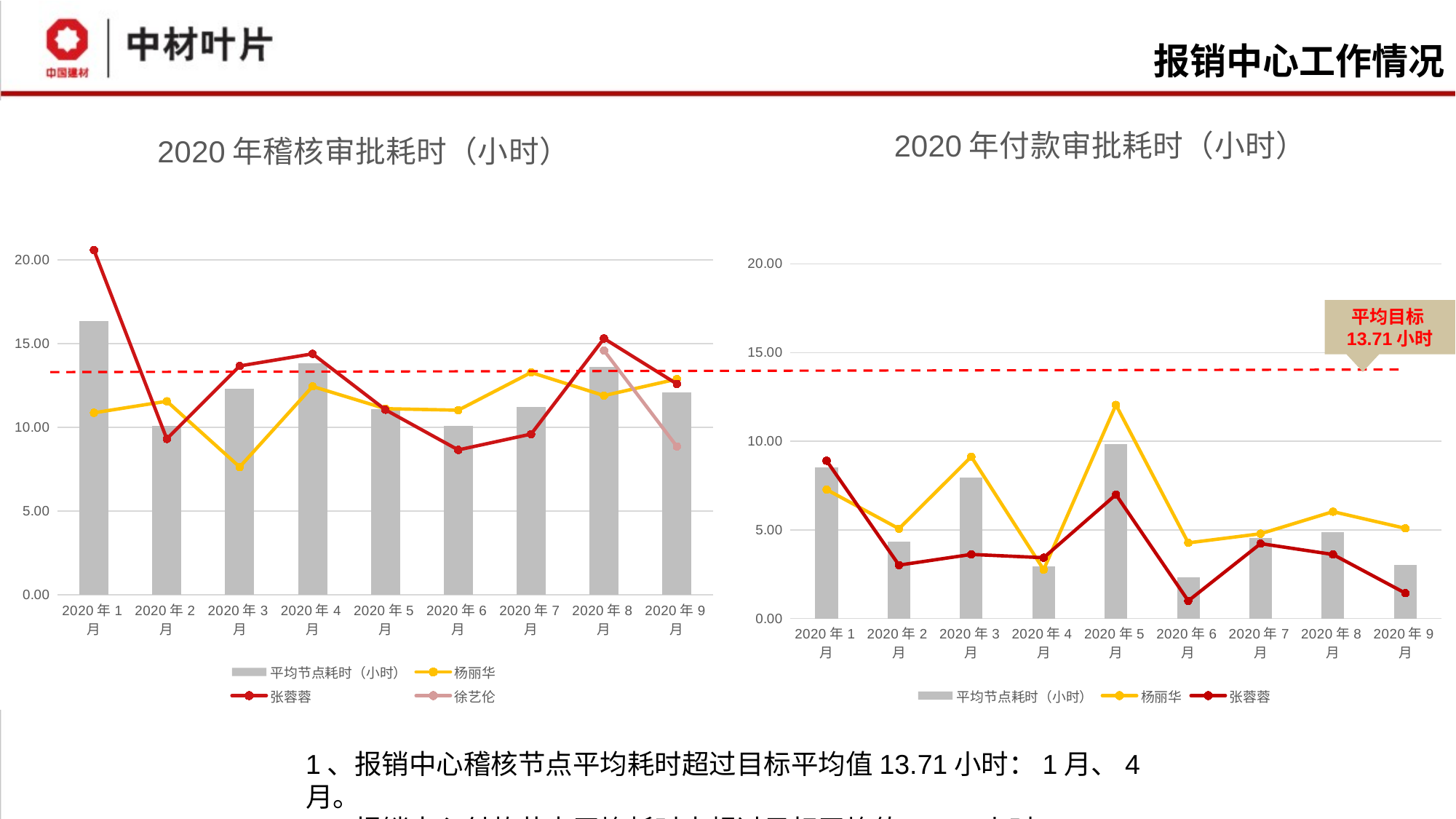

# 报销中心工作情况

### Chart: 2020年稽核审批耗时（小时）

| Category | 平均节点耗时（小时） | 杨丽华 | 张蓉蓉 | 徐艺伦 |
|---|---|---|---|---|
| 2020年1月 | 16.3739910902431 | 10.8720652174911 | 20.592134259353 | None |
| 2020年2月 | 10.0898141340461 | 11.5649645391881 | 9.31080212234193 | None |
| 2020年3月 | 12.3147083333501 | 7.63639660501697 | 13.6729278673823 | None |
| 2020年4月 | 13.8529914529926 | 12.4516250000088 | 14.3972114347339 | None |
| 2020年5月 | 11.0830537749196 | 11.1200981620639 | 11.0555291744157 | None |
| 2020年6月 | 10.0786421670147 | 11.0289881980442 | 8.65680663221851 | None |
| 2020年7月 | 11.2041781450899 | 13.284092827006 | 9.60112195122283 | None |
| 2020年8月 | 13.6344517543863 | 11.9015392879116 | 15.3155833333296 | 14.5953065134055 |
| 2020年9月 | 12.0790031152658 | 12.8876062976365 | 12.6019564471941 | 8.86336226850471 |

### Chart: 2020年付款审批耗时（小时）

| Category | 平均节点耗时（小时） | 杨丽华 | 张蓉蓉 |
|---|---|---|---|
| 2020年1月 | 8.52872812784988 | 7.27310823761268 | 8.90028911577722 |
| 2020年2月 | 4.35931372546157 | 5.06735042729549 | 3.01231707319214 |
| 2020年3月 | 7.95540780141984 | 9.12809309307832 | 3.61647222228348 |
| 2020年4月 | 2.94213797814369 | 2.76049313359054 | 3.43202861951431 |
| 2020年5月 | 9.83651041667241 | 12.0512908496803 | 6.98893557423374 |
| 2020年6月 | 2.32917241379237 | 4.26975988700218 | 0.997839147287967 |
| 2020年7月 | 4.52263112490406 | 4.78367608835463 | 4.22701066960573 |
| 2020年8月 | 4.8537463208216 | 6.02901612902736 | 3.61451625094478 |
| 2020年9月 | 3.00951834862484 | 5.08806294326372 | 1.4338474462373 |
平均目标13.71小时

1、报销中心稽核节点平均耗时超过目标平均值13.71小时：1月、4月。
2、报销中心付款节点平均耗时未超过目标平均值13.71小时。